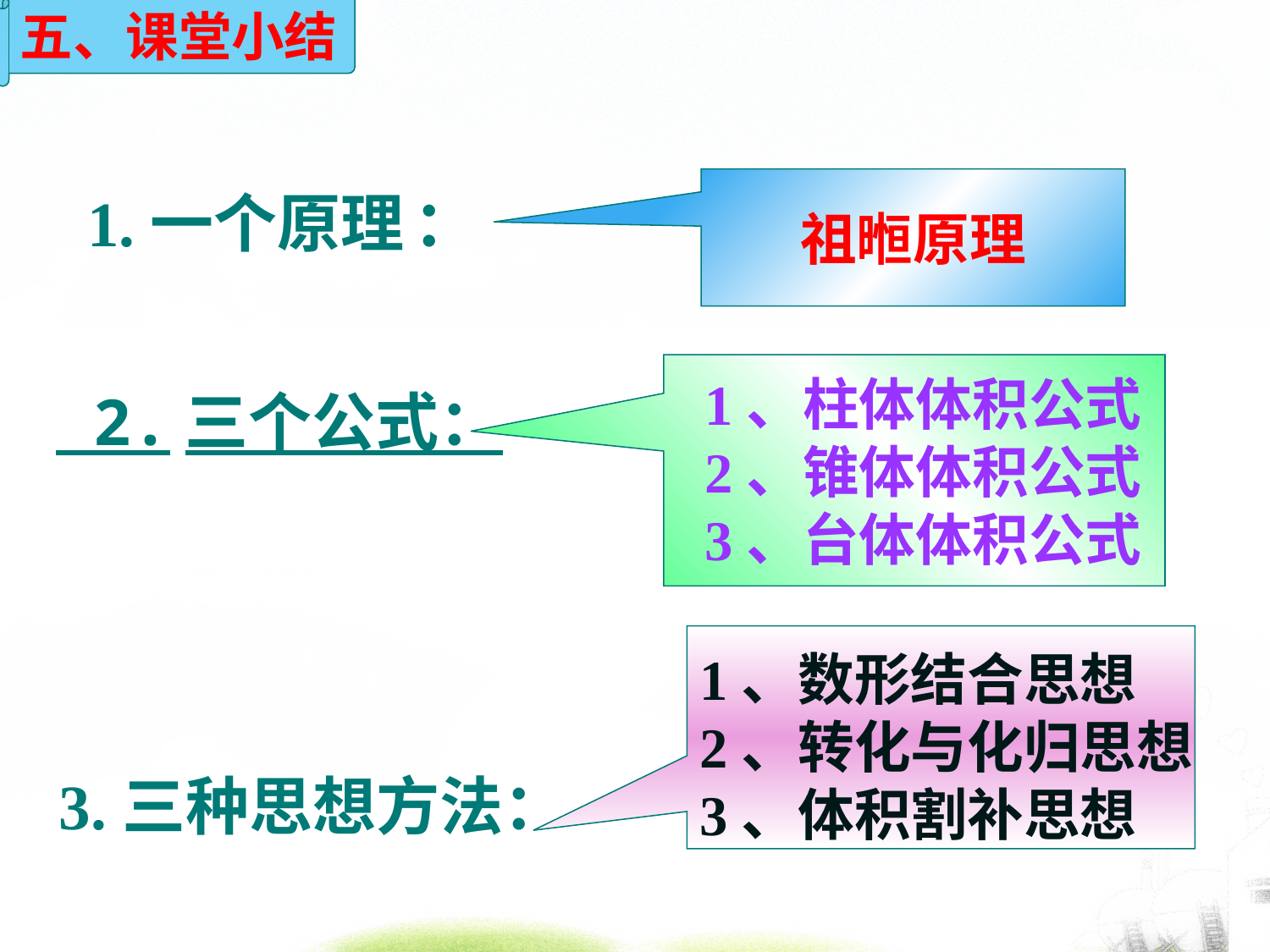

五、课堂小结

祖暅原理
1.一个原理 ：

  1、柱体体积公式
  2、锥体体积公式
  3、台体体积公式

 2.三个公式：

1、数形结合思想
2、转化与化归思想
3、体积割补思想

3.三种思想方法：